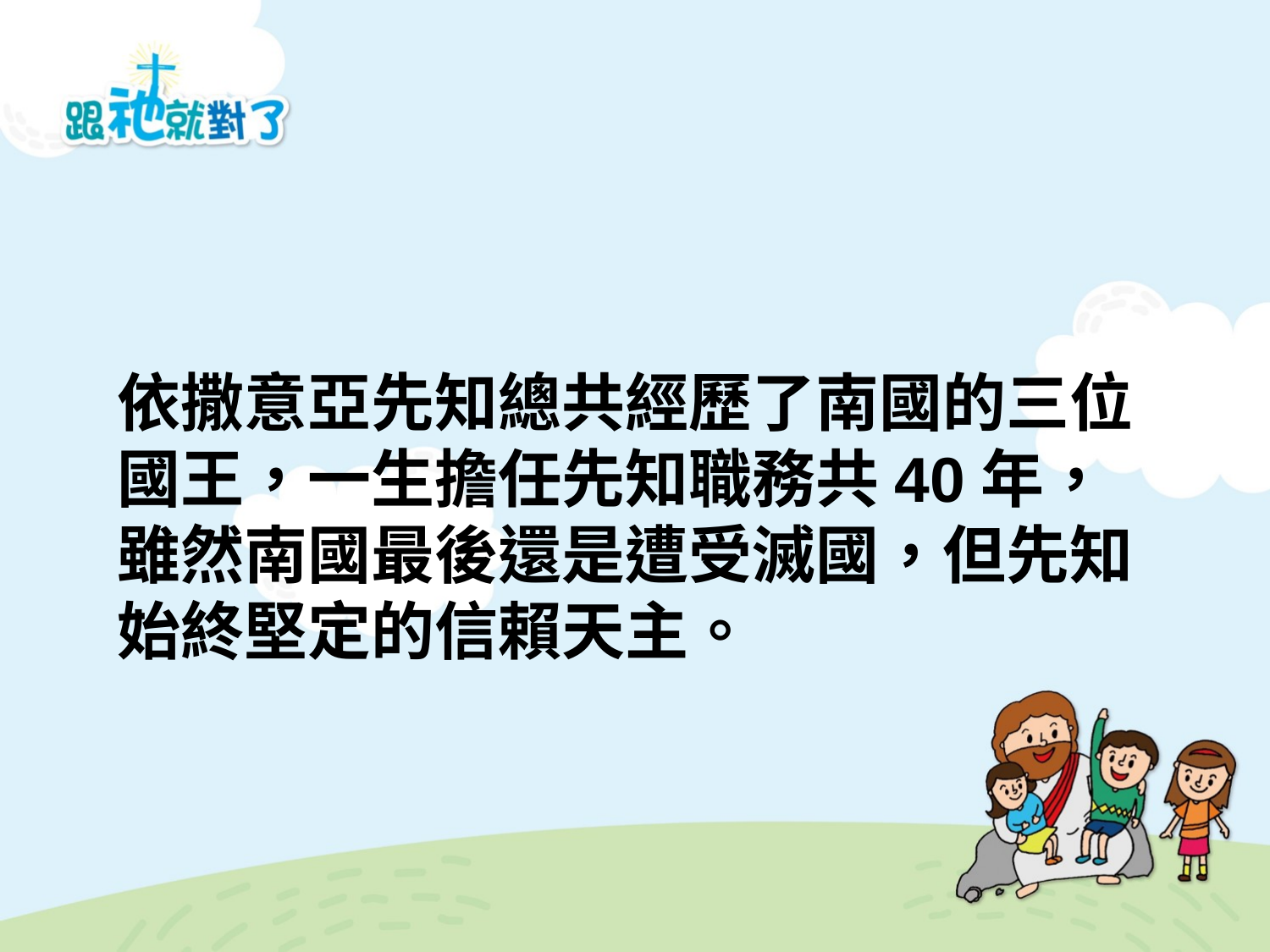

依撒意亞先知總共經歷了南國的三位國王，一生擔任先知職務共40年，雖然南國最後還是遭受滅國，但先知始終堅定的信賴天主。